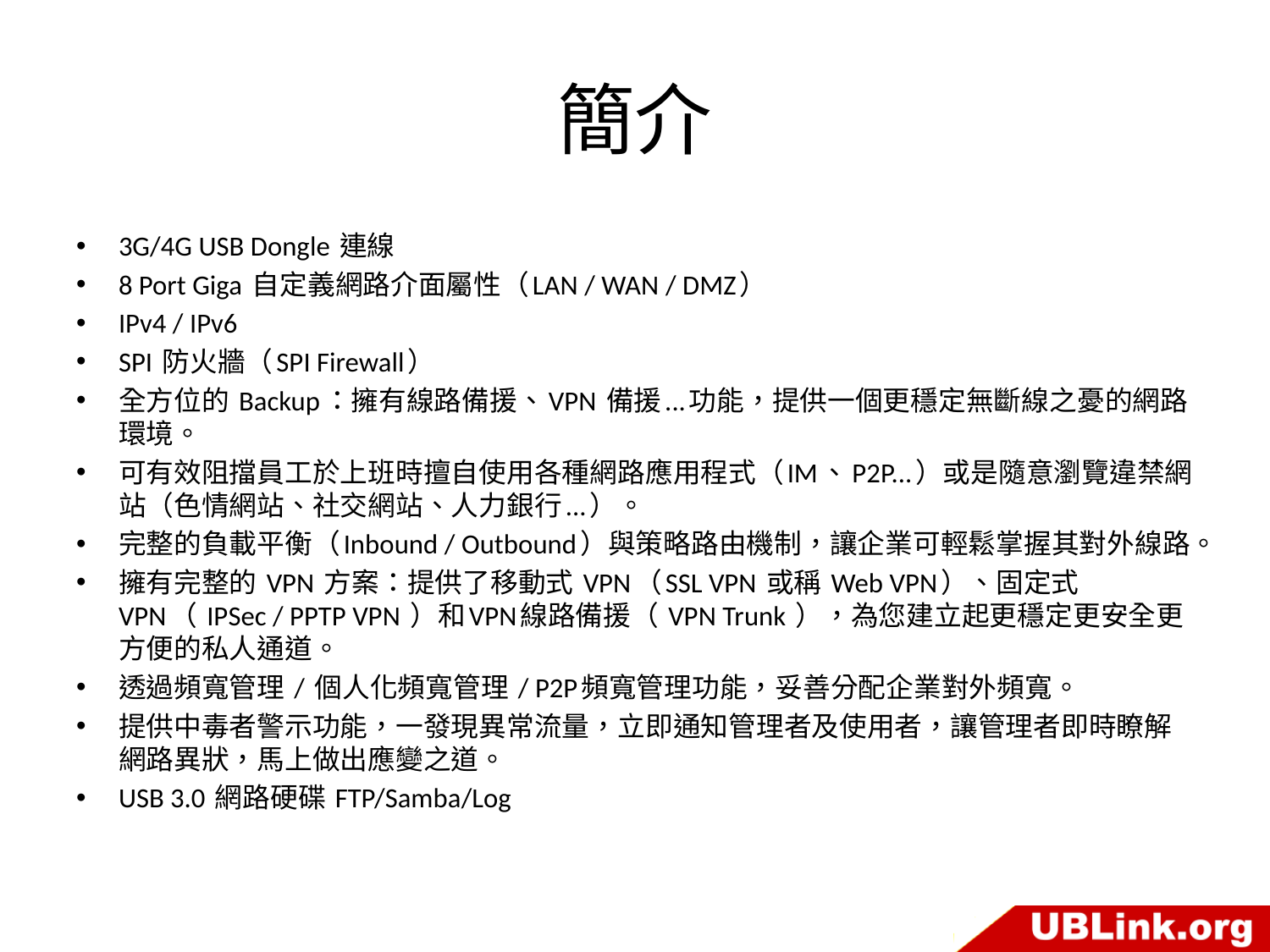

# 簡介
3G/4G USB Dongle 連線
8 Port Giga 自定義網路介面屬性（LAN / WAN / DMZ）
IPv4 / IPv6
SPI 防火牆（SPI Firewall）
全方位的 Backup：擁有線路備援、VPN 備援...功能，提供一個更穩定無斷線之憂的網路環境。
可有效阻擋員工於上班時擅自使用各種網路應用程式（IM、P2P...）或是隨意瀏覽違禁網站（色情網站、社交網站、人力銀行...）。
完整的負載平衡（Inbound / Outbound）與策略路由機制，讓企業可輕鬆掌握其對外線路。
擁有完整的 VPN 方案：提供了移動式 VPN（SSL VPN 或稱 Web VPN）、固定式VPN（ IPSec / PPTP VPN ）和VPN線路備援（ VPN Trunk ），為您建立起更穩定更安全更方便的私人通道。
透過頻寬管理 / 個人化頻寬管理 / P2P頻寬管理功能，妥善分配企業對外頻寬。
提供中毒者警示功能，一發現異常流量，立即通知管理者及使用者，讓管理者即時瞭解網路異狀，馬上做出應變之道。
USB 3.0 網路硬碟 FTP/Samba/Log